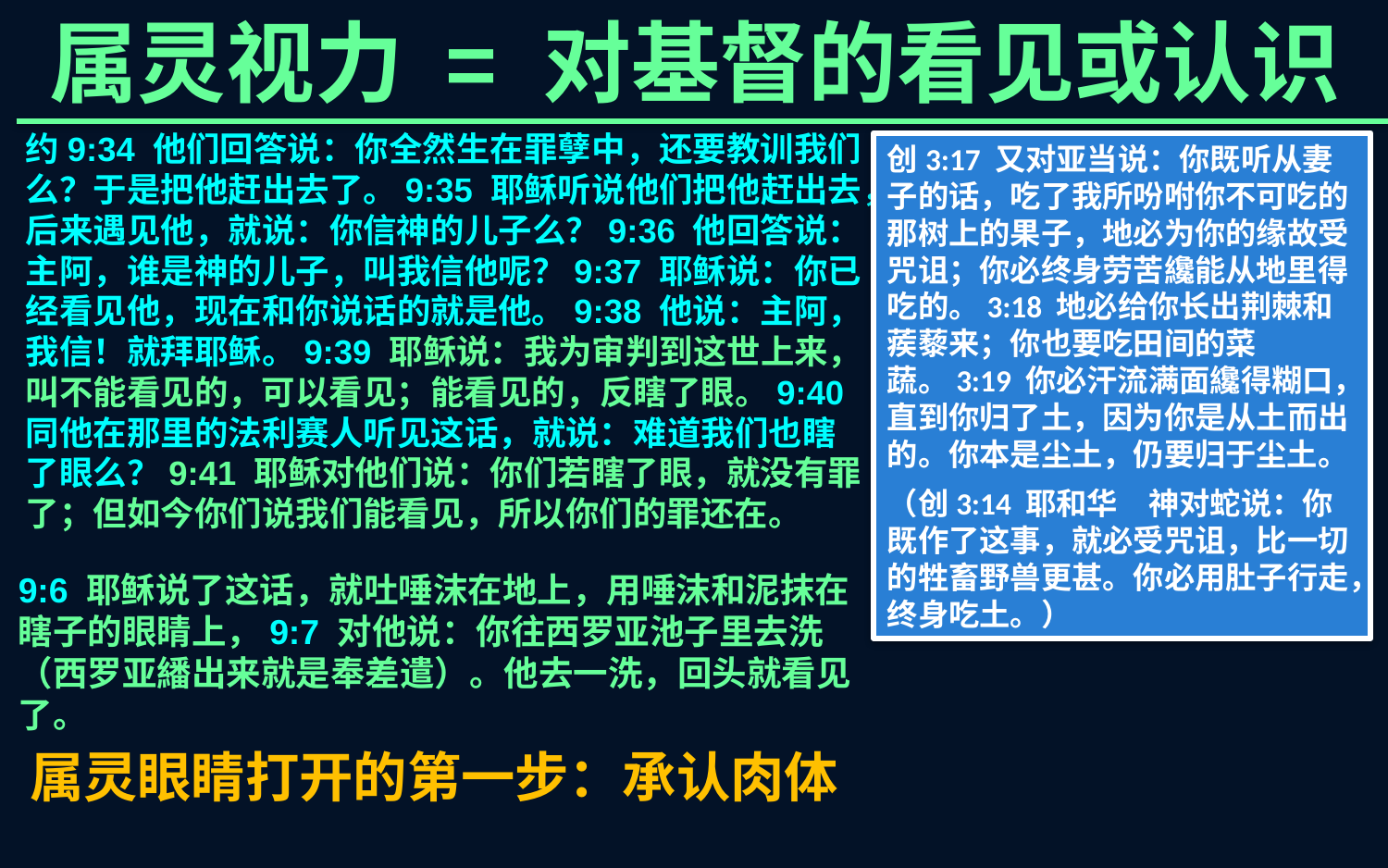

属灵视力 = 对基督的看见或认识
约9:34 他们回答说：你全然生在罪孽中，还要教训我们么？于是把他赶出去了。9:35 耶稣听说他们把他赶出去，后来遇见他，就说：你信神的儿子么？9:36 他回答说：主阿，谁是神的儿子，叫我信他呢？9:37 耶稣说：你已经看见他，现在和你说话的就是他。9:38 他说：主阿，我信！就拜耶稣。9:39 耶稣说：我为审判到这世上来，叫不能看见的，可以看见；能看见的，反瞎了眼。9:40 同他在那里的法利赛人听见这话，就说：难道我们也瞎了眼么？9:41 耶稣对他们说：你们若瞎了眼，就没有罪了；但如今你们说我们能看见，所以你们的罪还在。
创3:17 又对亚当说：你既听从妻子的话，吃了我所吩咐你不可吃的那树上的果子，地必为你的缘故受咒诅；你必终身劳苦纔能从地里得吃的。3:18 地必给你长出荆棘和蒺藜来；你也要吃田间的菜蔬。3:19 你必汗流满面纔得糊口，直到你归了土，因为你是从土而出的。你本是尘土，仍要归于尘土。
（创3:14 耶和华　神对蛇说：你既作了这事，就必受咒诅，比一切的牲畜野兽更甚。你必用肚子行走，终身吃土。）
9:6 耶稣说了这话，就吐唾沫在地上，用唾沫和泥抹在瞎子的眼睛上，9:7 对他说：你往西罗亚池子里去洗（西罗亚繙出来就是奉差遣）。他去一洗，回头就看见了。
属灵眼睛打开的第一步：承认肉体